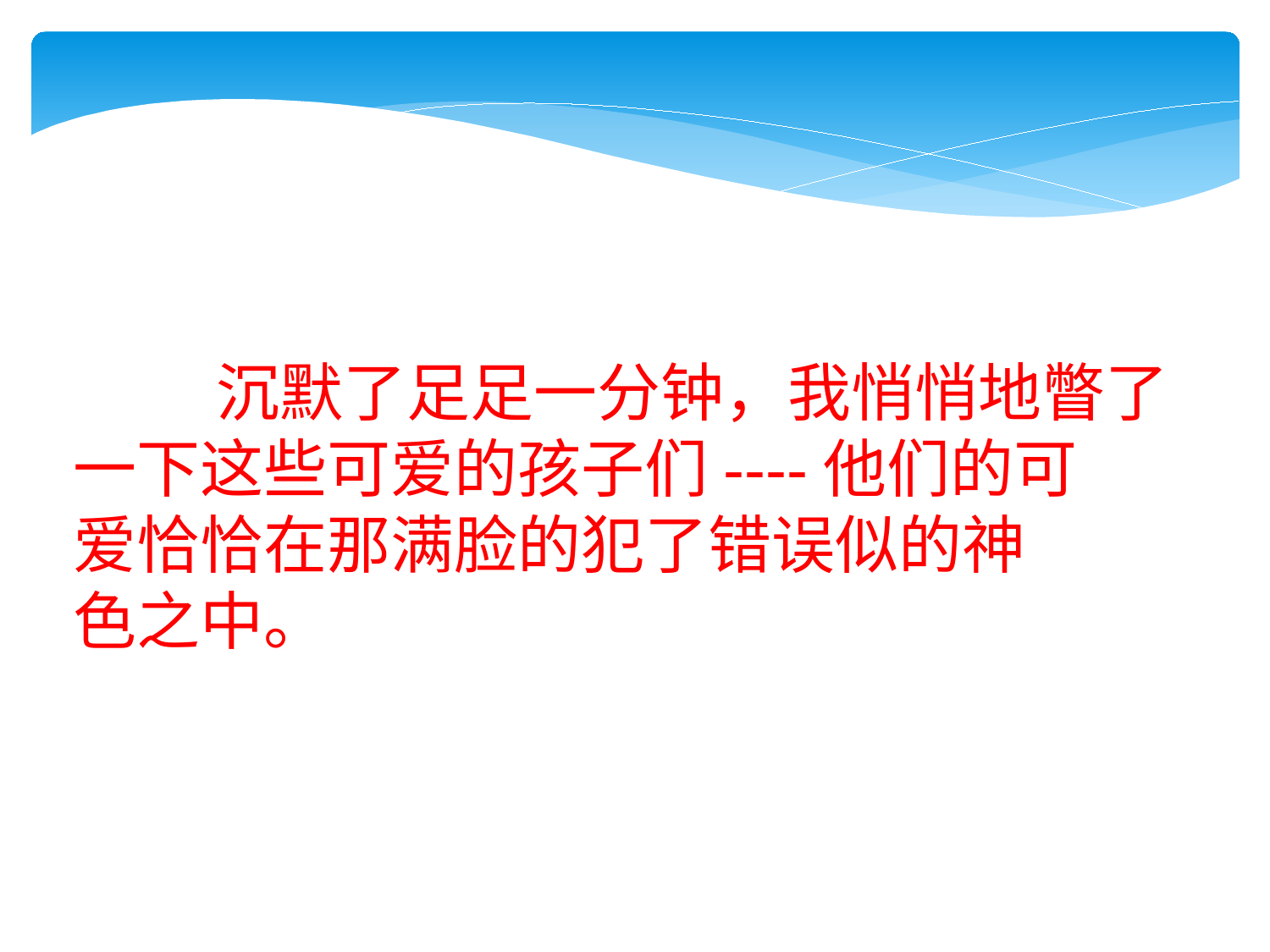

沉默了足足一分钟，我悄悄地瞥了
一下这些可爱的孩子们----他们的可
爱恰恰在那满脸的犯了错误似的神
色之中。